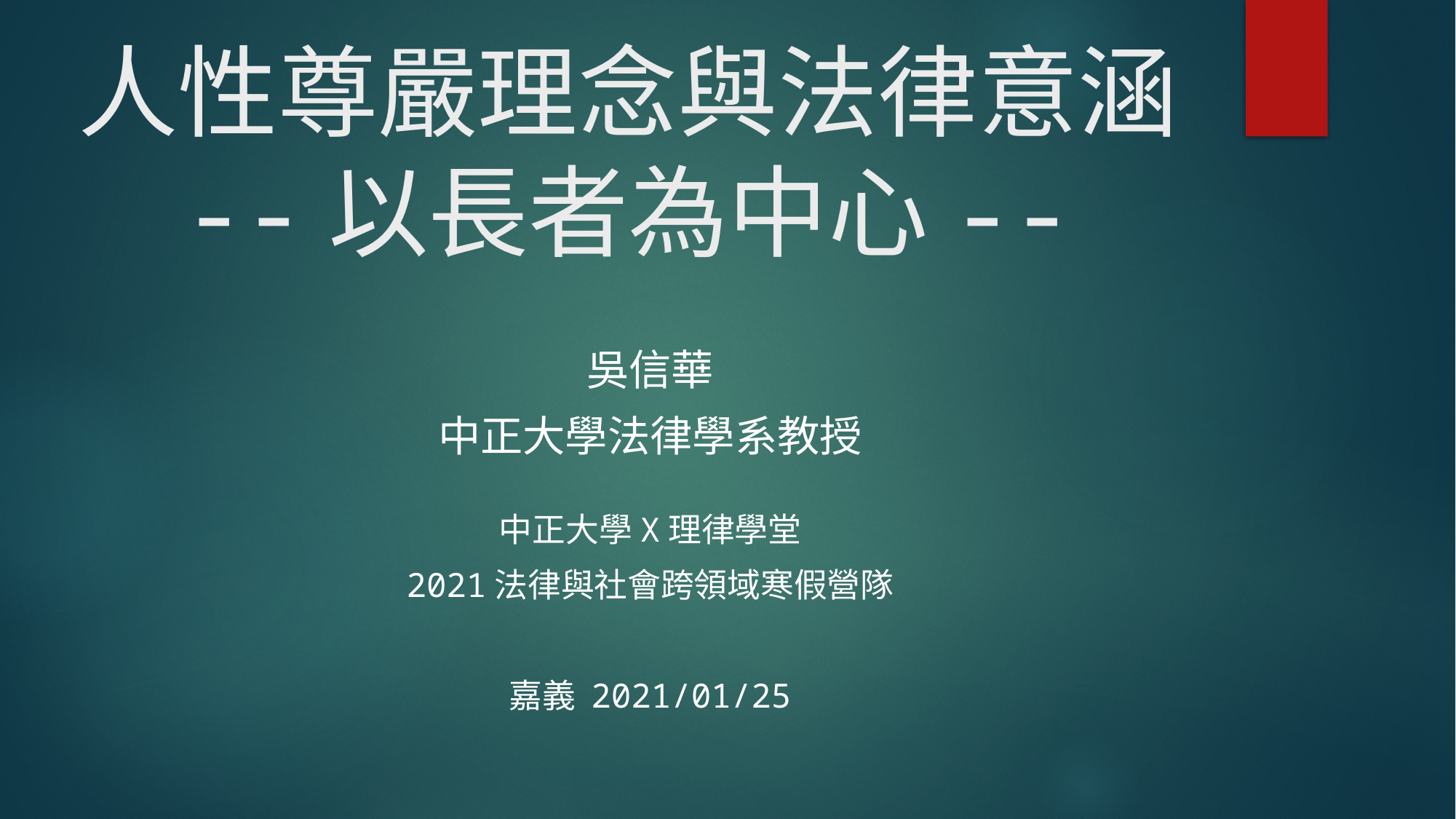

# 人性尊嚴理念與法律意涵 --以長者為中心--
吳信華
中正大學法律學系教授

中正大學x理律學堂
2021法律與社會跨領域寒假營隊

嘉義 2021/01/25